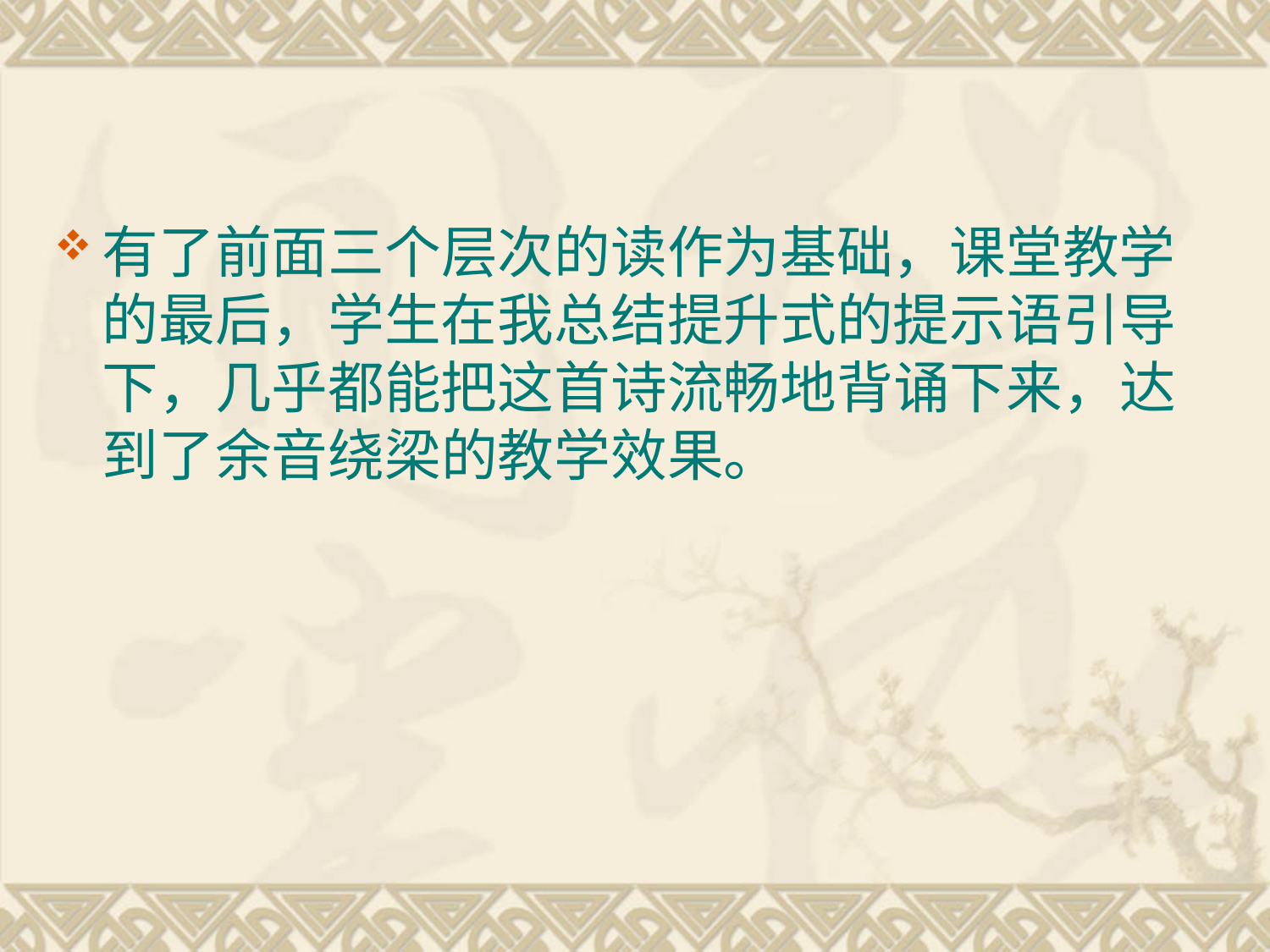

有了前面三个层次的读作为基础，课堂教学的最后，学生在我总结提升式的提示语引导下，几乎都能把这首诗流畅地背诵下来，达到了余音绕梁的教学效果。